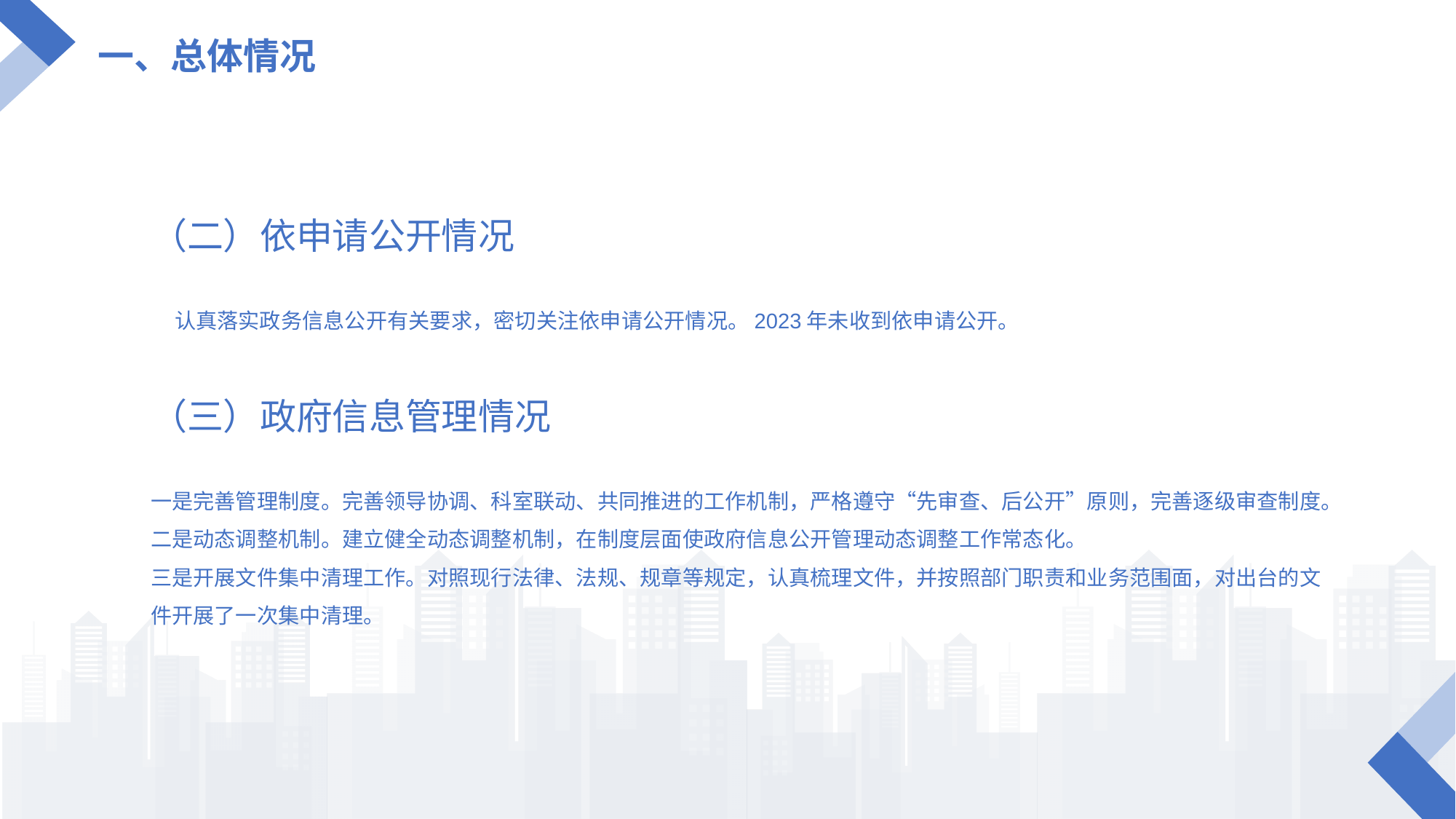

一、总体情况
（二）依申请公开情况

    认真落实政务信息公开有关要求，密切关注依申请公开情况。2023年未收到依申请公开。

（三）政府信息管理情况

一是完善管理制度。完善领导协调、科室联动、共同推进的工作机制，严格遵守“先审查、后公开”原则，完善逐级审查制度。
二是动态调整机制。建立健全动态调整机制，在制度层面使政府信息公开管理动态调整工作常态化。
三是开展文件集中清理工作。对照现行法律、法规、规章等规定，认真梳理文件，并按照部门职责和业务范围面，对出台的文件开展了一次集中清理。